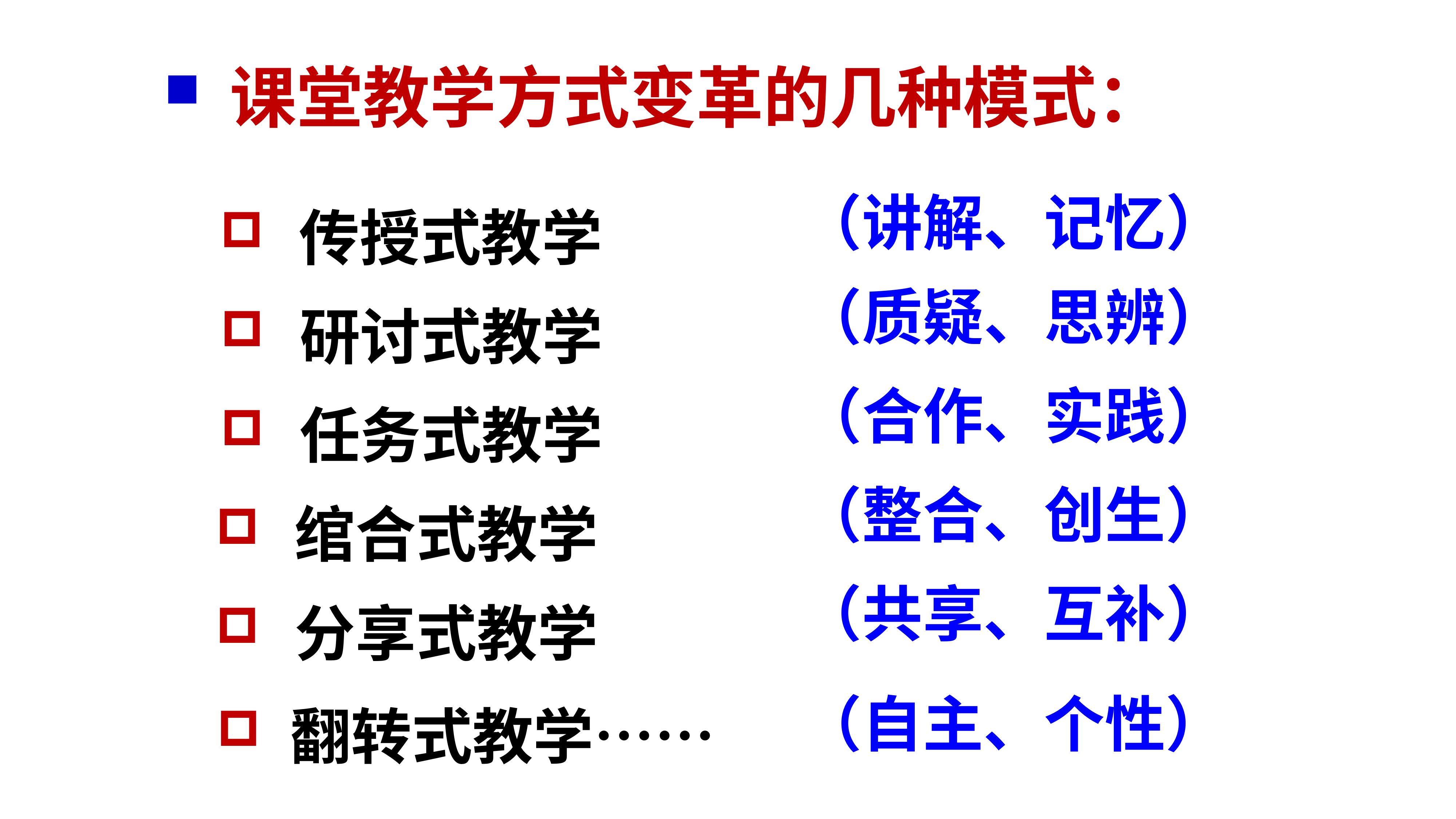

课堂教学方式变革的几种模式：
  传授式教学

（讲解、记忆）
  研讨式教学

（质疑、思辨）
  任务式教学

（合作、实践）
  绾合式教学

（整合、创生）
  分享式教学

（共享、互补）
 翻转式教学……
（自主、个性）